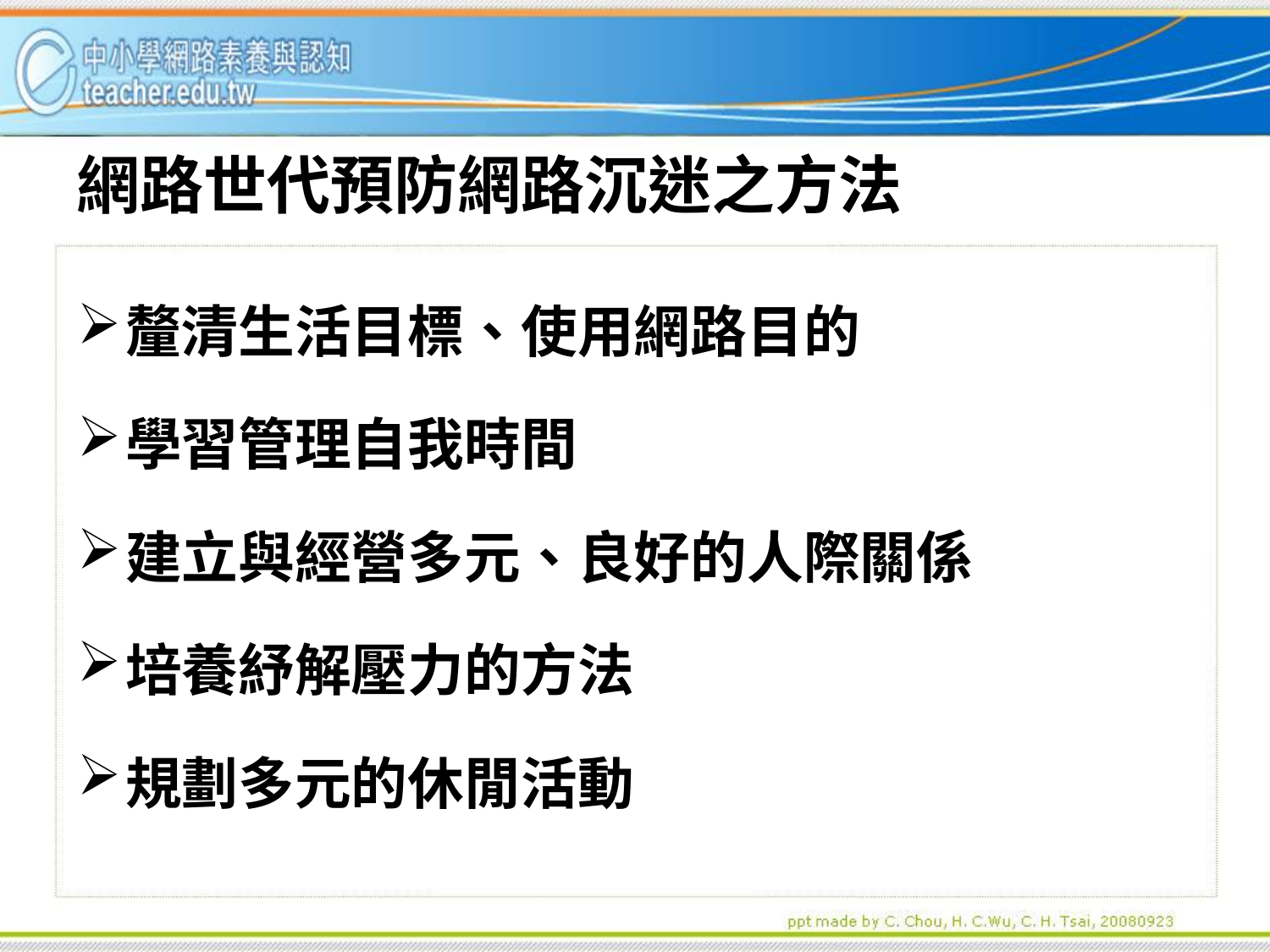

# 網路世代預防網路沉迷之方法
釐清生活目標、使用網路目的
學習管理自我時間
建立與經營多元、良好的人際關係
培養紓解壓力的方法
規劃多元的休閒活動